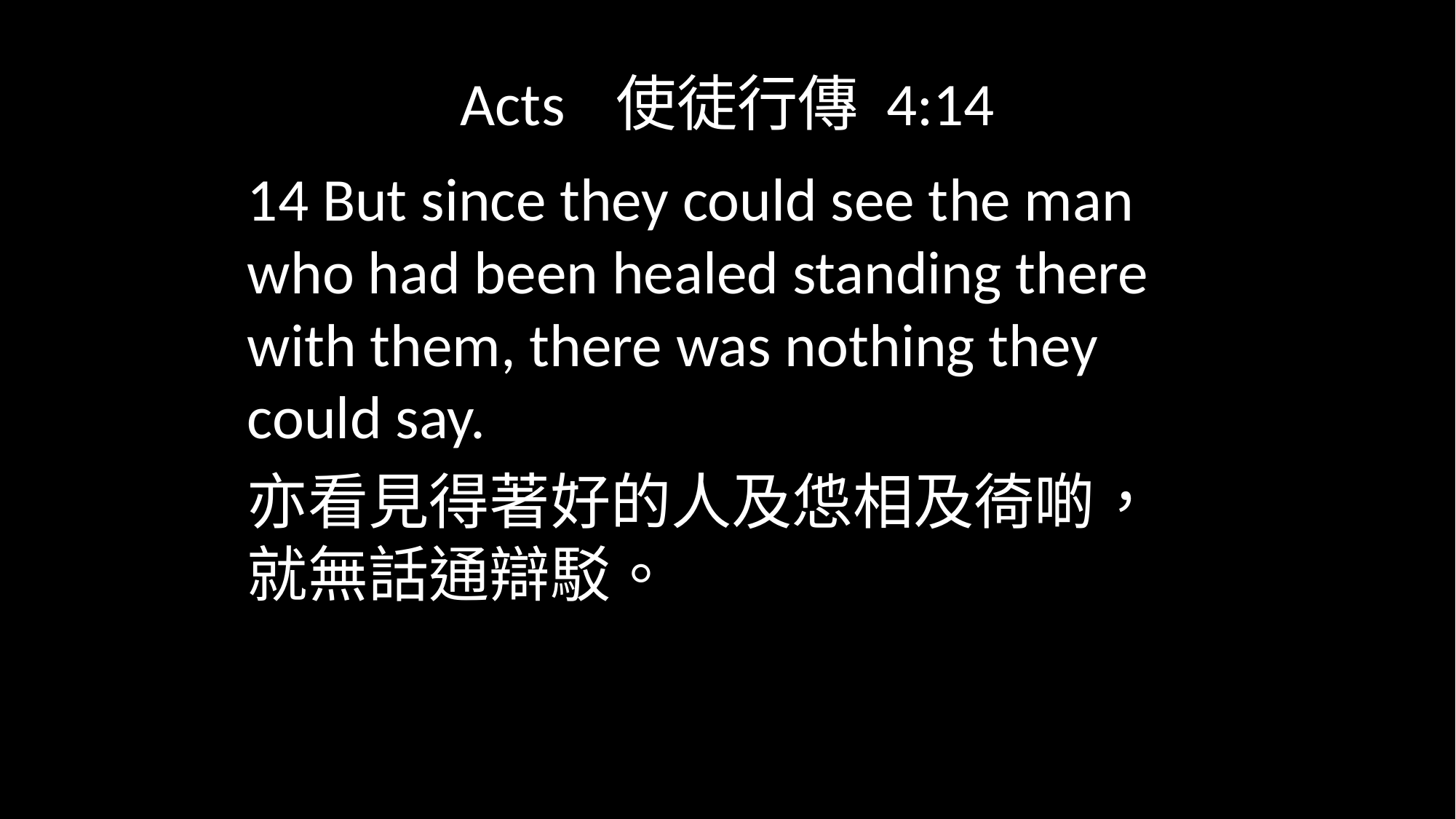

# Acts 使徒行傳 4:14
14 But since they could see the man who had been healed standing there with them, there was nothing they could say.
亦看見得著好的人及怹相及徛啲，就無話通辯駁。